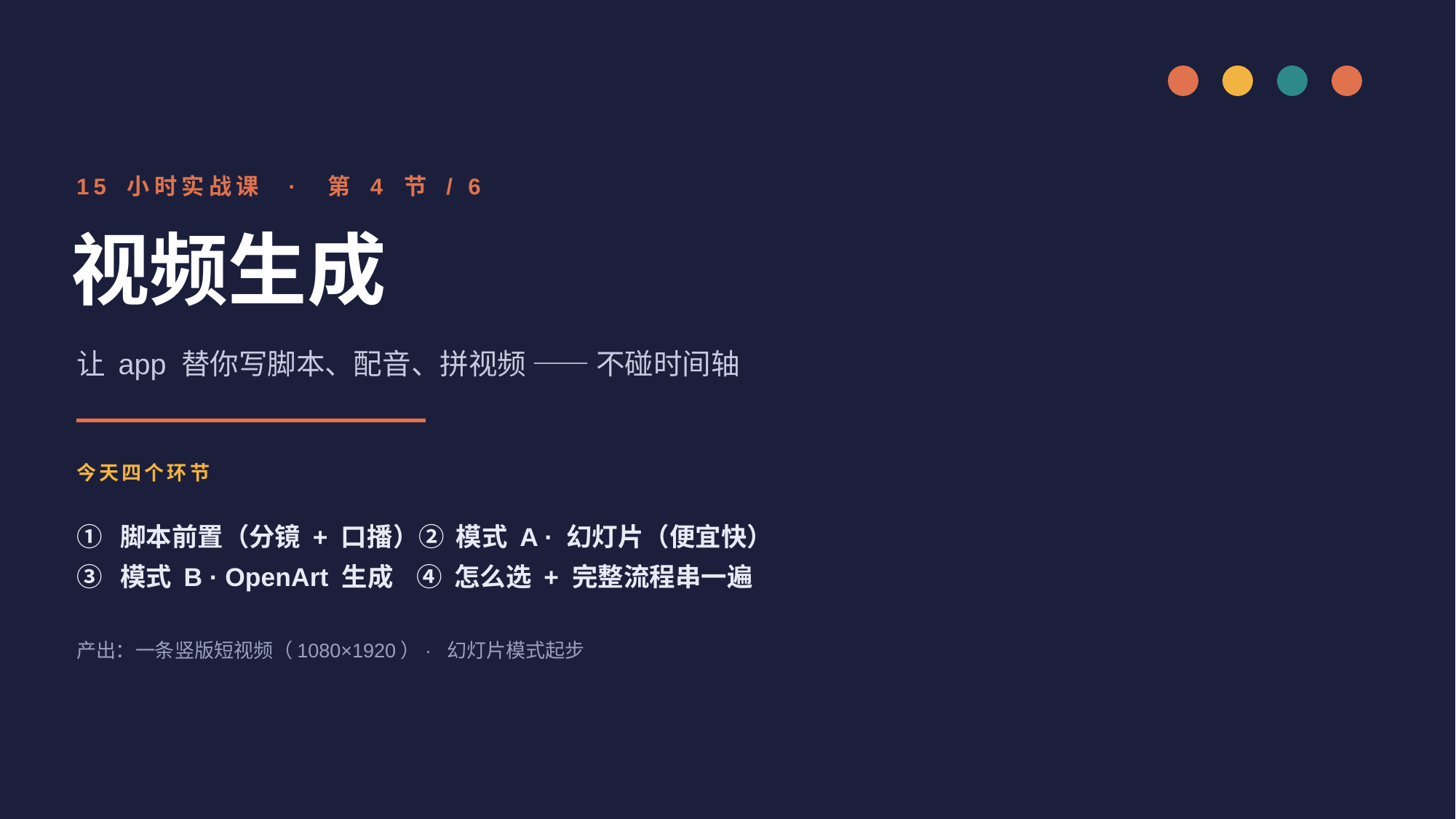

15 小时实战课  ·  第 4 节 / 6
视频生成
让 app 替你写脚本、配音、拼视频 —— 不碰时间轴

今天四个环节
①  脚本前置（分镜 + 口播）②  模式 A · 幻灯片（便宜快）
③  模式 B · OpenArt 生成    ④  怎么选 + 完整流程串一遍
产出：一条竖版短视频（1080×1920）·  幻灯片模式起步